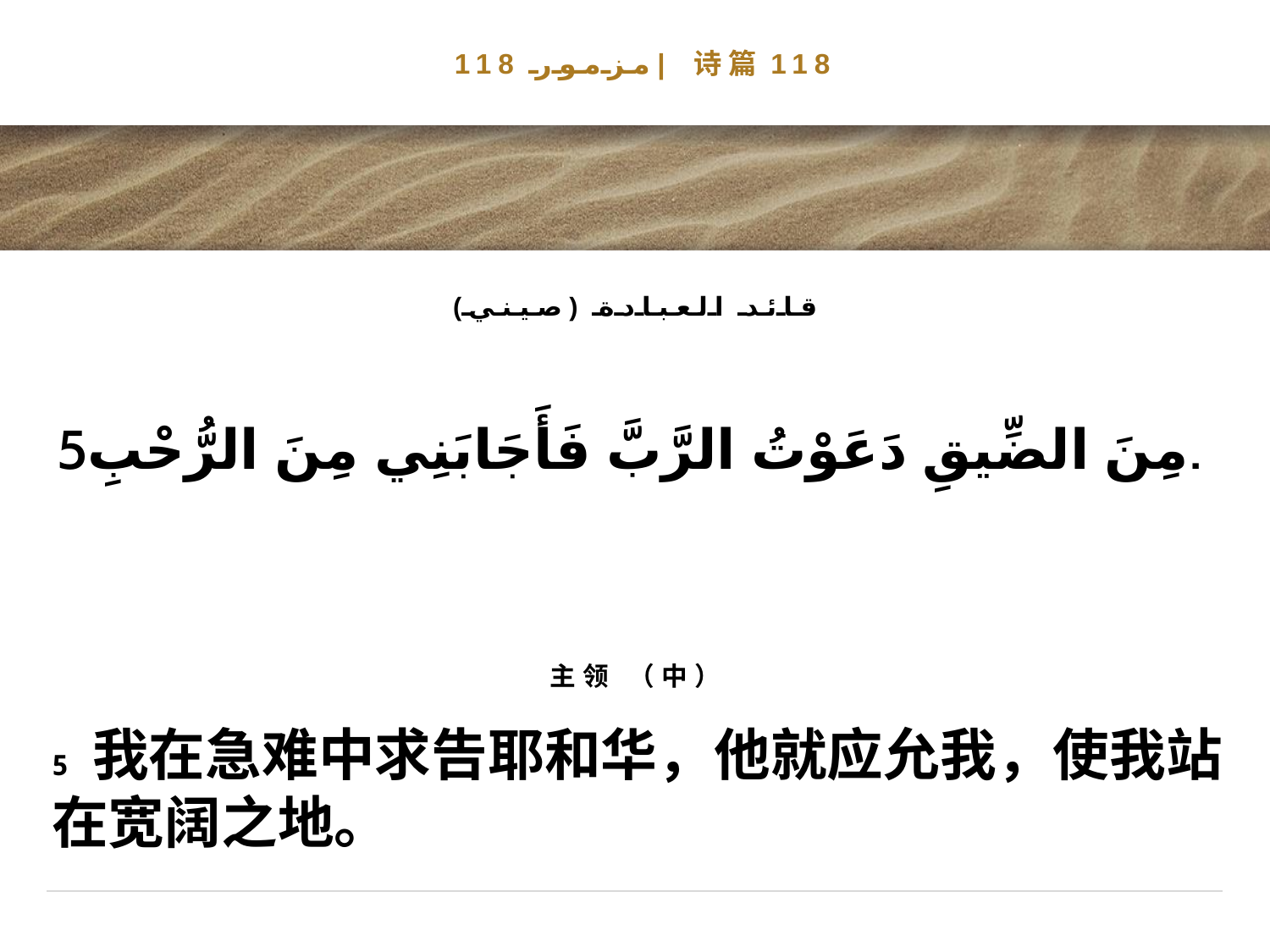

# مزمور 118| 诗篇118
قائد العبادة (صيني)
5مِنَ الضِّيقِ دَعَوْتُ الرَّبَّ فَأَجَابَنِي مِنَ الرُّحْبِ.
主领 （中）
5 我在急难中求告耶和华，他就应允我，使我站在宽阔之地。